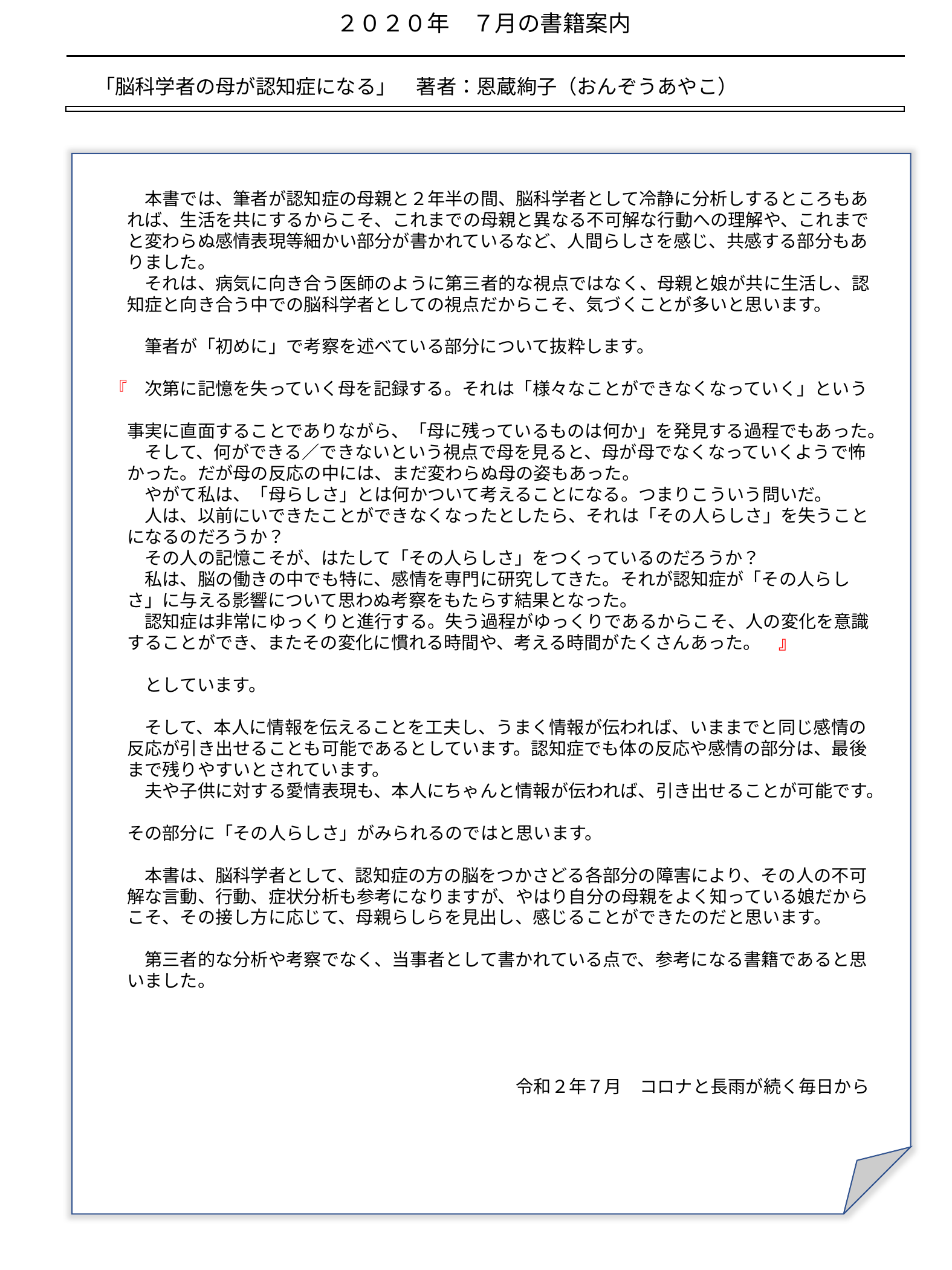

２０２０年　７月の書籍案内
「脳科学者の母が認知症になる」　著者：恩蔵絢子（おんぞうあやこ）

　　本書では、筆者が認知症の母親と２年半の間、脳科学者として冷静に分析しするところもあ
　れば、生活を共にするからこそ、これまでの母親と異なる不可解な行動への理解や、これまで
　と変わらぬ感情表現等細かい部分が書かれているなど、人間らしさを感じ、共感する部分もあ
　りました。
　　それは、病気に向き合う医師のように第三者的な視点ではなく、母親と娘が共に生活し、認
　知症と向き合う中での脳科学者としての視点だからこそ、気づくことが多いと思います。

　　筆者が「初めに」で考察を述べている部分について抜粋します。

『　次第に記憶を失っていく母を記録する。それは「様々なことができなくなっていく」という
　事実に直面することでありながら、「母に残っているものは何か」を発見する過程でもあった。
　　そして、何ができる／できないという視点で母を見ると、母が母でなくなっていくようで怖
　かった。だが母の反応の中には、まだ変わらぬ母の姿もあった。
　　やがて私は、「母らしさ」とは何かついて考えることになる。つまりこういう問いだ。
　　人は、以前にいできたことができなくなったとしたら、それは「その人らしさ」を失うこと
　になるのだろうか？
　　その人の記憶こそが、はたして「その人らしさ」をつくっているのだろうか？
　　私は、脳の働きの中でも特に、感情を専門に研究してきた。それが認知症が「その人らし
　さ」に与える影響について思わぬ考察をもたらす結果となった。
　　認知症は非常にゆっくりと進行する。失う過程がゆっくりであるからこそ、人の変化を意識
　することができ、またその変化に慣れる時間や、考える時間がたくさんあった。　』

　　としています。

　　そして、本人に情報を伝えることを工夫し、うまく情報が伝われば、いままでと同じ感情の
　反応が引き出せることも可能であるとしています。認知症でも体の反応や感情の部分は、最後
　まで残りやすいとされています。
　　夫や子供に対する愛情表現も、本人にちゃんと情報が伝われば、引き出せることが可能です。
　その部分に「その人らしさ」がみられるのではと思います。

　　本書は、脳科学者として、認知症の方の脳をつかさどる各部分の障害により、その人の不可
　解な言動、行動、症状分析も参考になりますが、やはり自分の母親をよく知っている娘だから
　こそ、その接し方に応じて、母親らしらを見出し、感じることができたのだと思います。

　　第三者的な分析や考察でなく、当事者として書かれている点で、参考になる書籍であると思
　いました。

　　　　　　　　　　　　　　　　　　　　　　　令和２年７月　コロナと長雨が続く毎日から